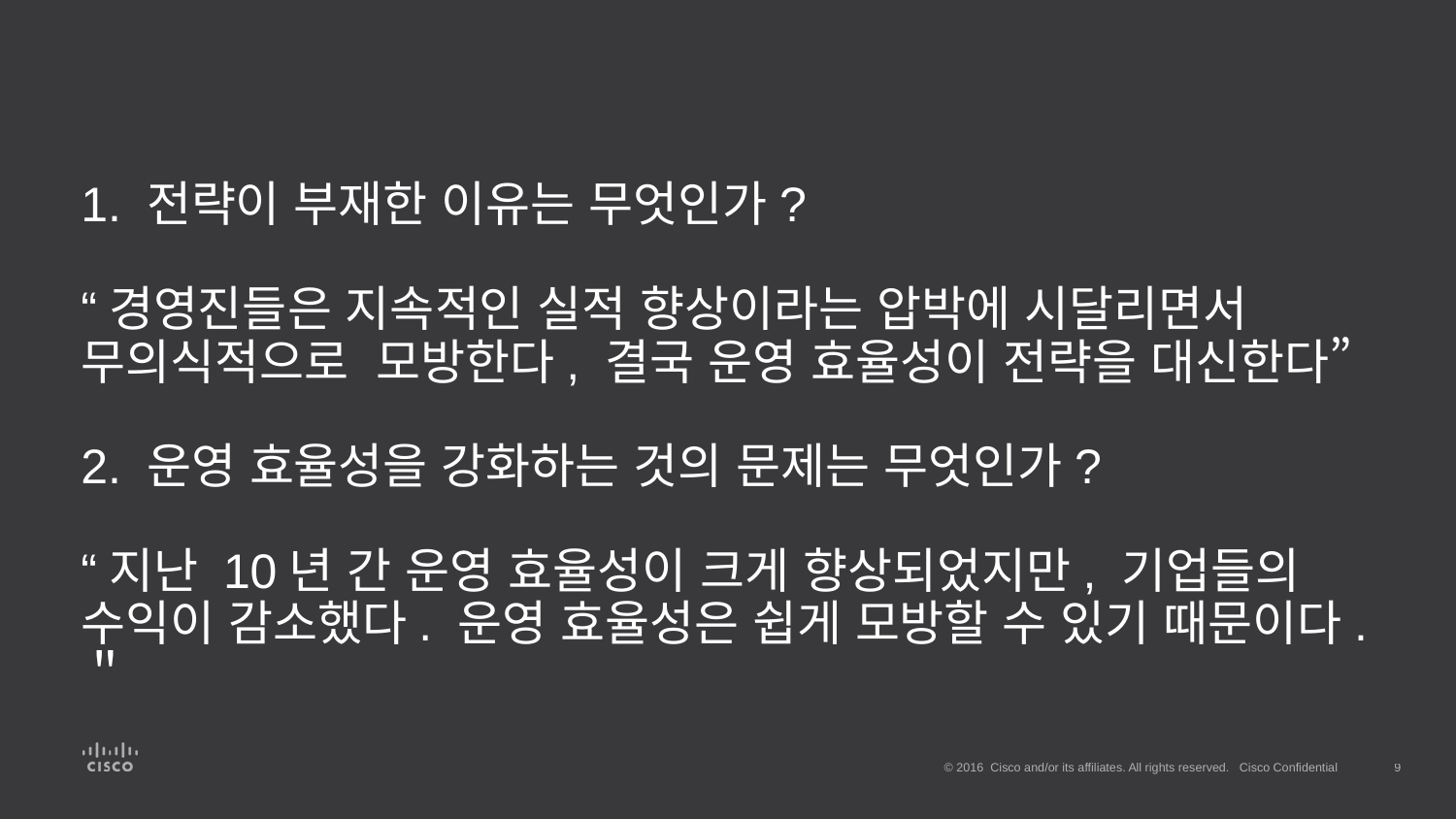

# 1. 전략이 부재한 이유는 무엇인가? “경영진들은 지속적인 실적 향상이라는 압박에 시달리면서 무의식적으로  모방한다, 결국 운영 효율성이 전략을 대신한다” 2. 운영 효율성을 강화하는 것의 문제는 무엇인가? “지난 10년 간 운영 효율성이 크게 향상되었지만, 기업들의 수익이 감소했다. 운영 효율성은 쉽게 모방할 수 있기 때문이다.＂